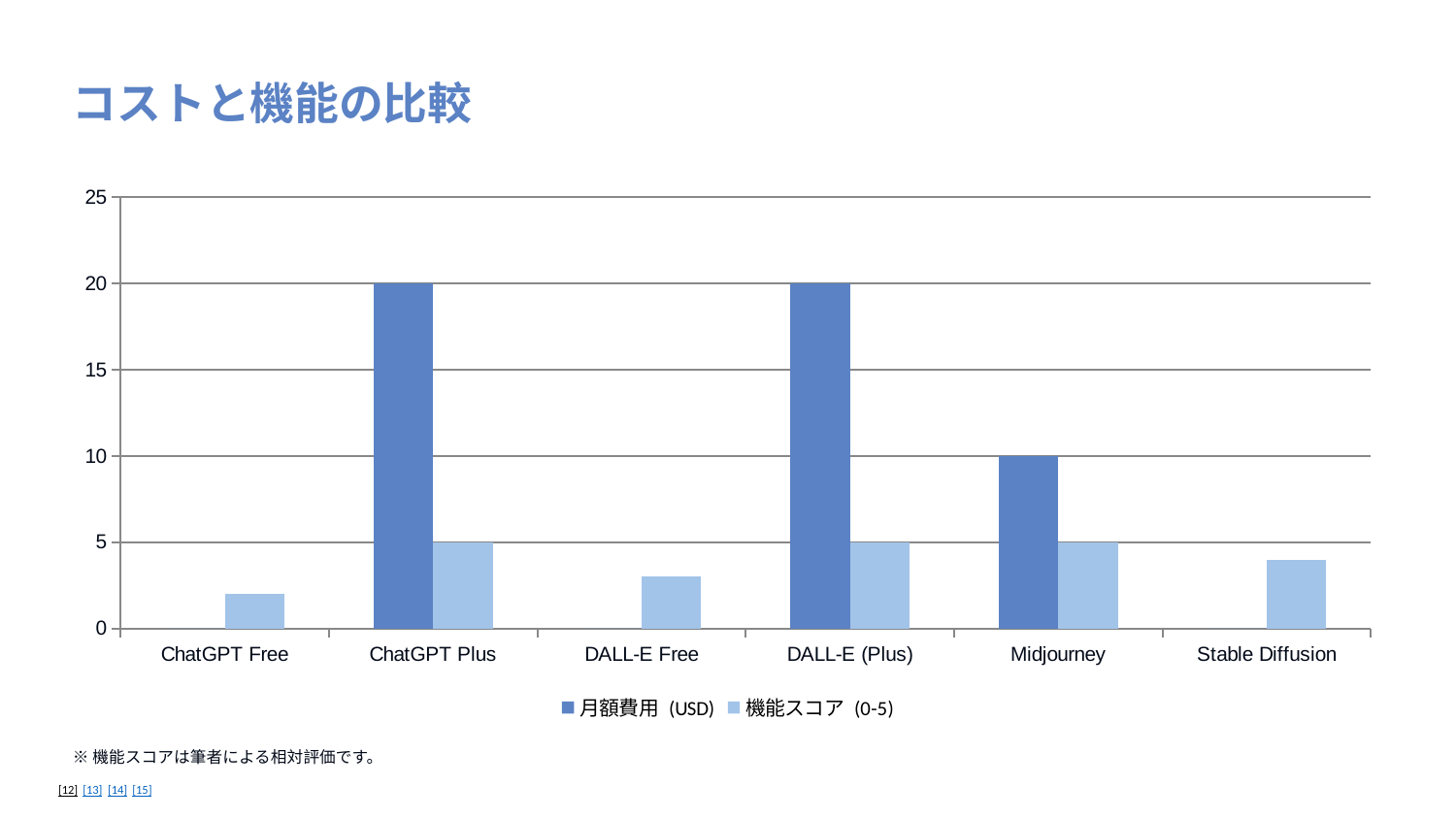

コストと機能の比較

### Chart

| Category | 月額費用 (USD) | 機能スコア (0-5) |
|---|---|---|
| ChatGPT Free | 0.0 | 2.0 |
| ChatGPT Plus | 20.0 | 5.0 |
| DALL‑E Free | 0.0 | 3.0 |
| DALL‑E (Plus) | 20.0 | 5.0 |
| Midjourney | 10.0 | 5.0 |
| Stable Diffusion | 0.0 | 4.0 |
※機能スコアは筆者による相対評価です。
[12]  [13]  [14]  [15]